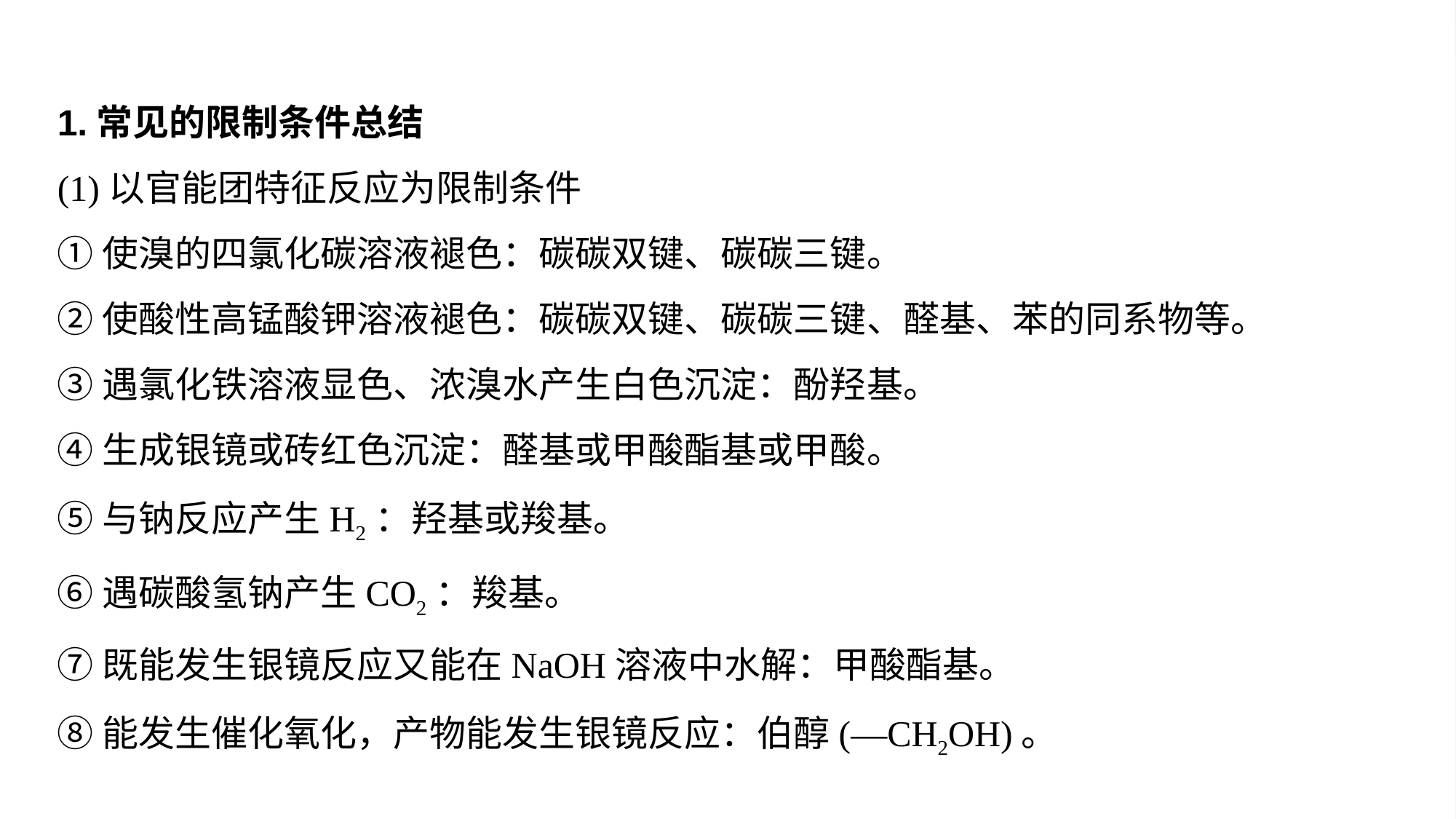

1.常见的限制条件总结
(1)以官能团特征反应为限制条件
①使溴的四氯化碳溶液褪色：碳碳双键、碳碳三键。
②使酸性高锰酸钾溶液褪色：碳碳双键、碳碳三键、醛基、苯的同系物等。
③遇氯化铁溶液显色、浓溴水产生白色沉淀：酚羟基。
④生成银镜或砖红色沉淀：醛基或甲酸酯基或甲酸。
⑤与钠反应产生H2：羟基或羧基。
⑥遇碳酸氢钠产生CO2：羧基。
⑦既能发生银镜反应又能在NaOH溶液中水解：甲酸酯基。
⑧能发生催化氧化，产物能发生银镜反应：伯醇(—CH2OH)。